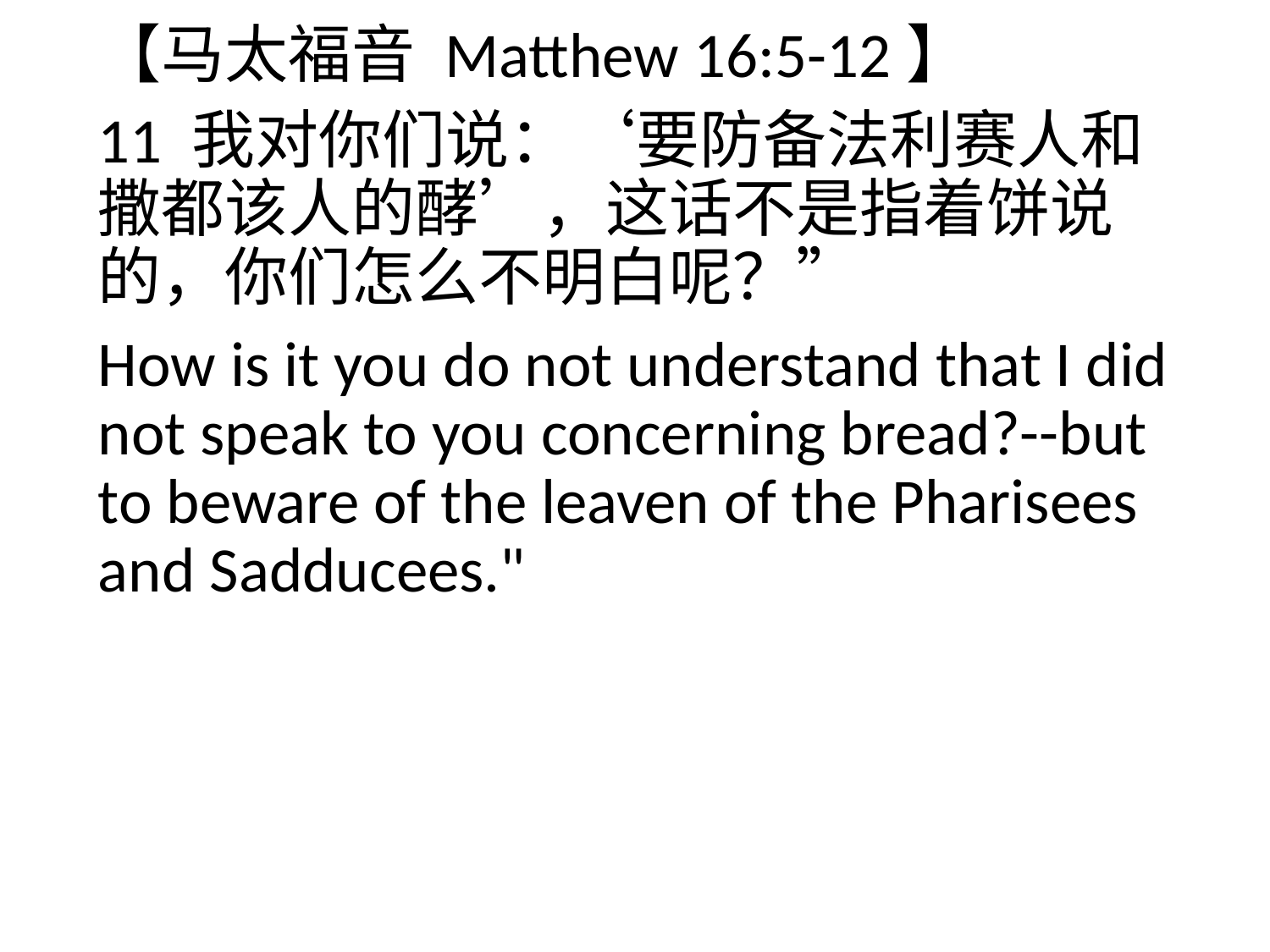

【马太福音 Matthew 16:5-12】
11 我对你们说：‘要防备法利赛人和撒都该人的酵’，这话不是指着饼说的，你们怎么不明白呢？”
How is it you do not understand that I did not speak to you concerning bread?--but to beware of the leaven of the Pharisees and Sadducees."